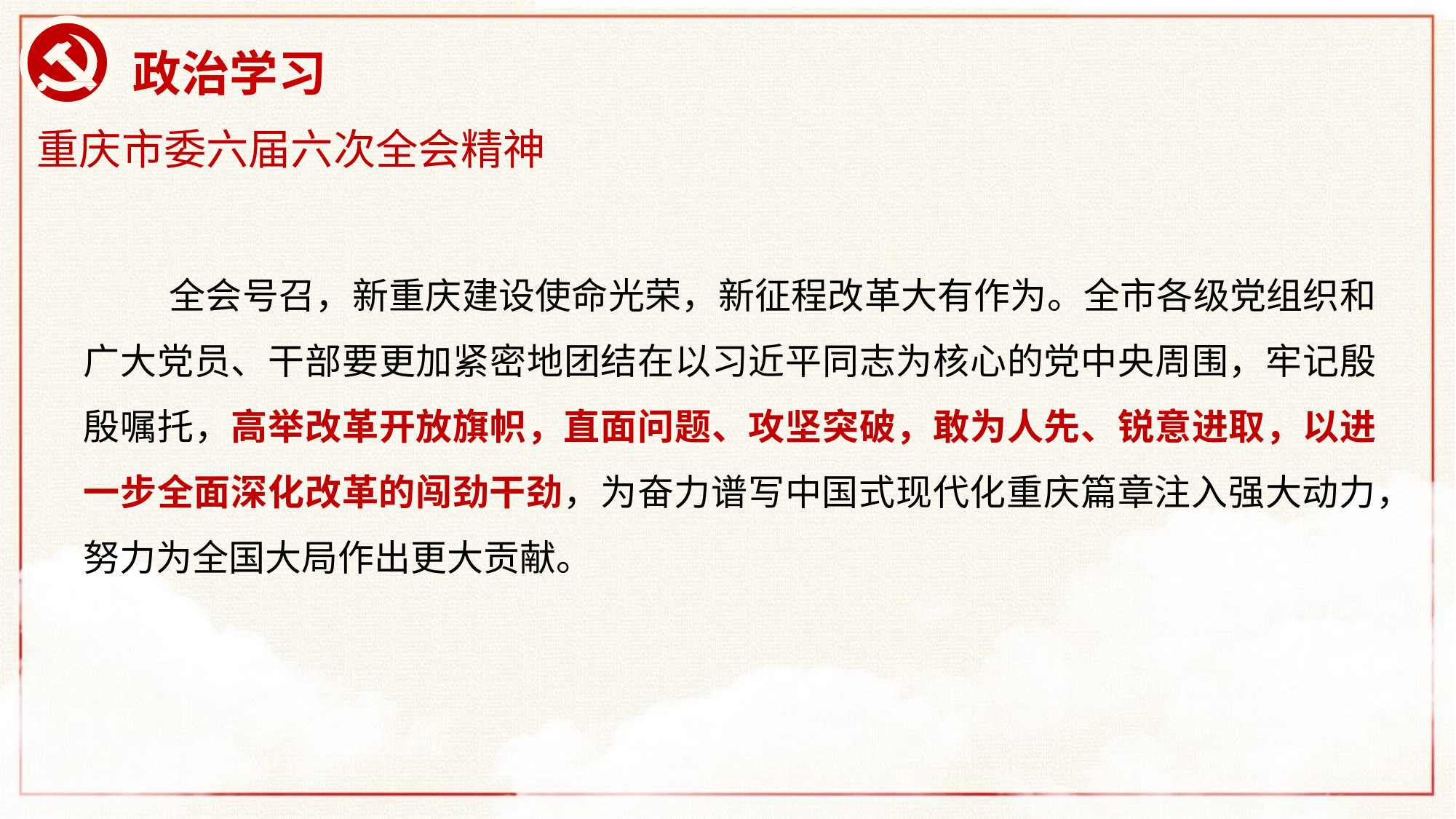

# 政治学习
重庆市委六届六次全会精神
全会号召，新重庆建设使命光荣，新征程改革大有作为。全市各级党组织和广大党员、干部要更加紧密地团结在以习近平同志为核心的党中央周围，牢记殷殷嘱托，高举改革开放旗帜，直面问题、攻坚突破，敢为人先、锐意进取，以进一步全面深化改革的闯劲干劲，为奋力谱写中国式现代化重庆篇章注入强大动力，努力为全国大局作出更大贡献。